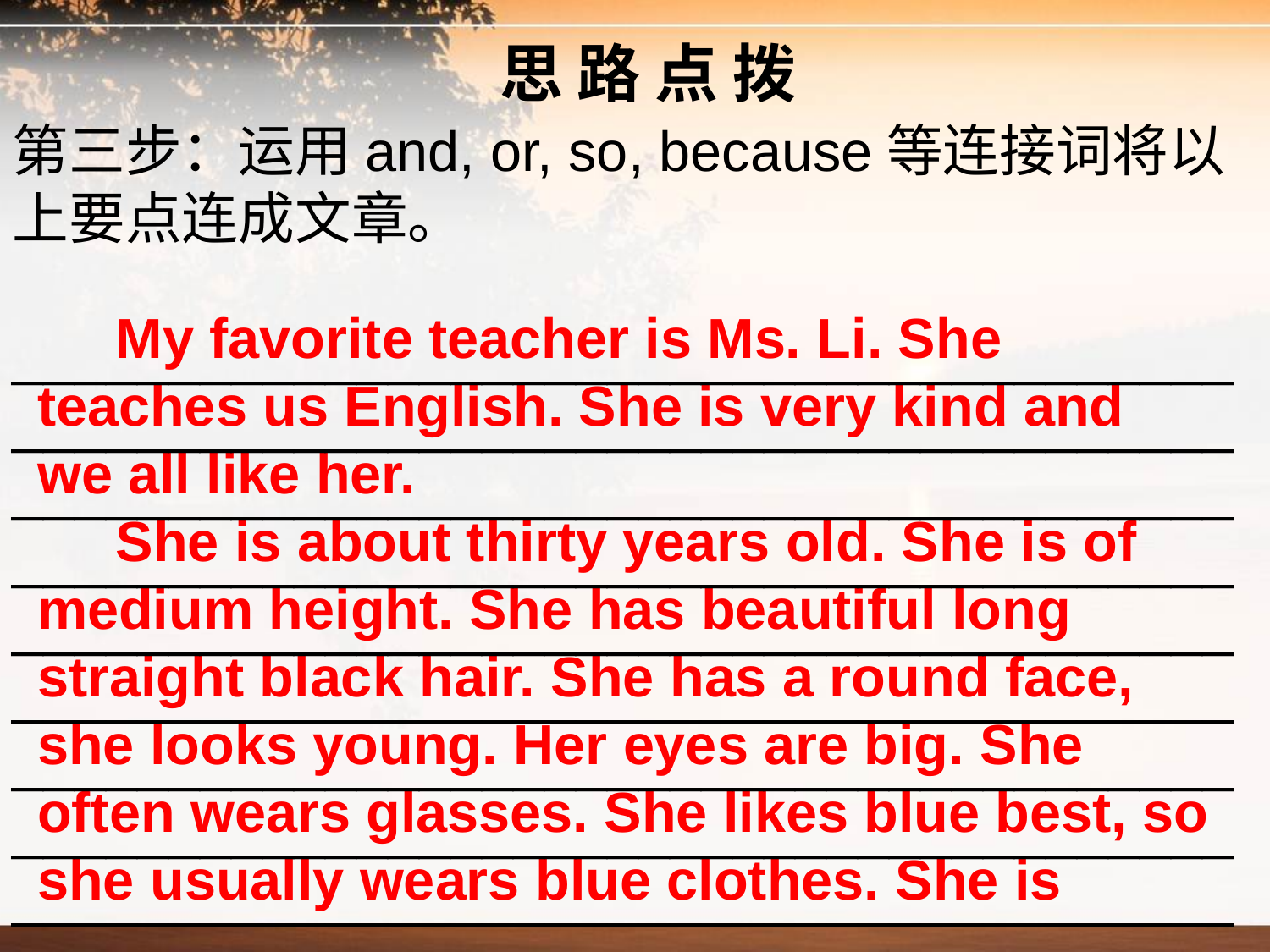

思 路 点 拨
第三步：运用and, or, so, because等连接词将以上要点连成文章。

______________________________________________________________________________
______________________________________________________________________________
___________________________________________________________________________________________________________________________________________________________________________________________________
     My favorite teacher is Ms. Li. She teaches us English. She is very kind and we all like her.
     She is about thirty years old. She is of medium height. She has beautiful long straight black hair. She has a round face, she looks young. Her eyes are big. She often wears glasses. She likes blue best, so she usually wears blue clothes. She is